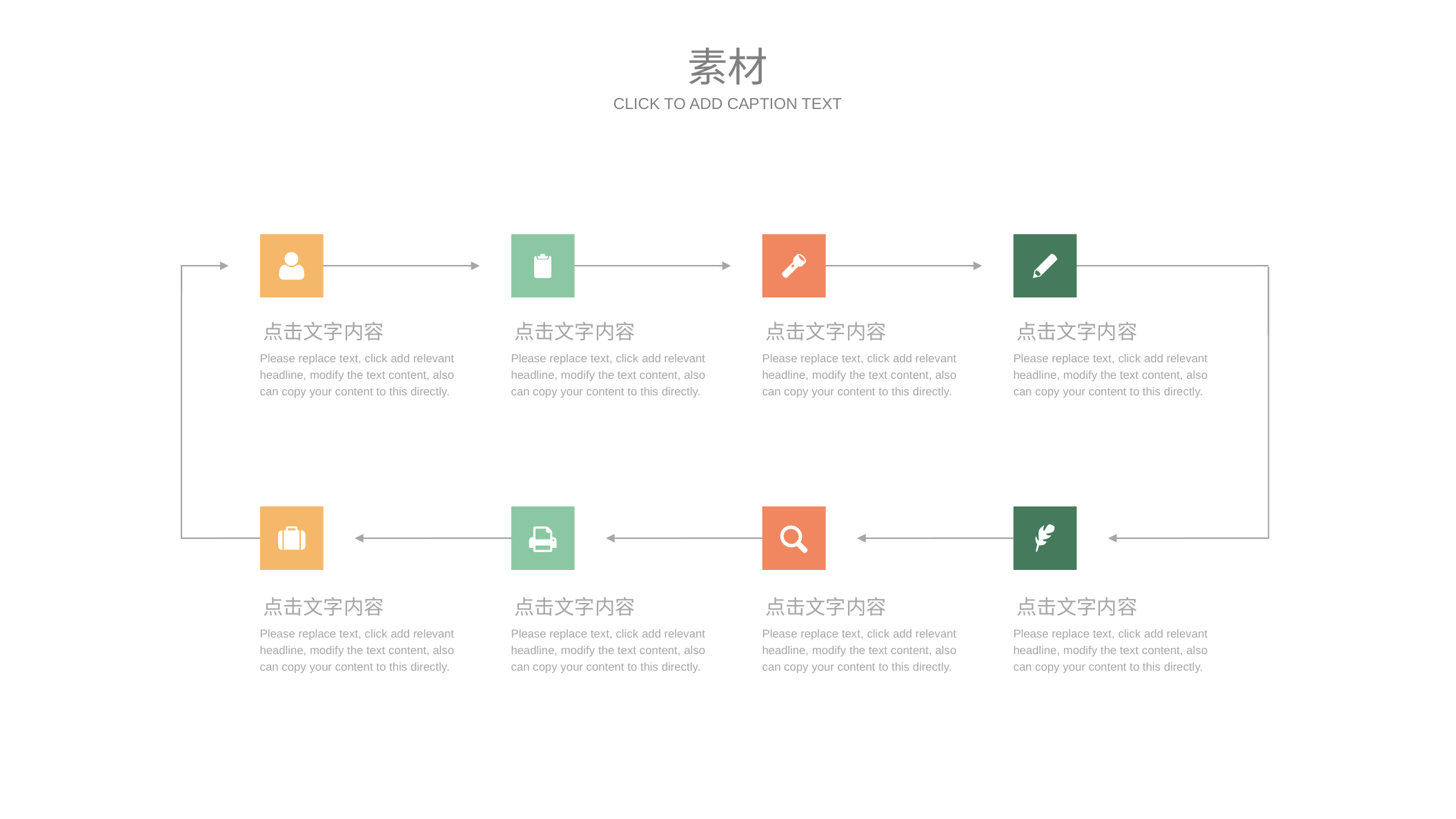

素材
CLICK TO ADD CAPTION TEXT

点击文字内容
点击文字内容
点击文字内容
点击文字内容
Please replace text, click add relevant headline, modify the text content, also can copy your content to this directly.
Please replace text, click add relevant headline, modify the text content, also can copy your content to this directly.
Please replace text, click add relevant headline, modify the text content, also can copy your content to this directly.
Please replace text, click add relevant headline, modify the text content, also can copy your content to this directly.

点击文字内容
点击文字内容
点击文字内容
点击文字内容
Please replace text, click add relevant headline, modify the text content, also can copy your content to this directly.
Please replace text, click add relevant headline, modify the text content, also can copy your content to this directly.
Please replace text, click add relevant headline, modify the text content, also can copy your content to this directly.
Please replace text, click add relevant headline, modify the text content, also can copy your content to this directly.